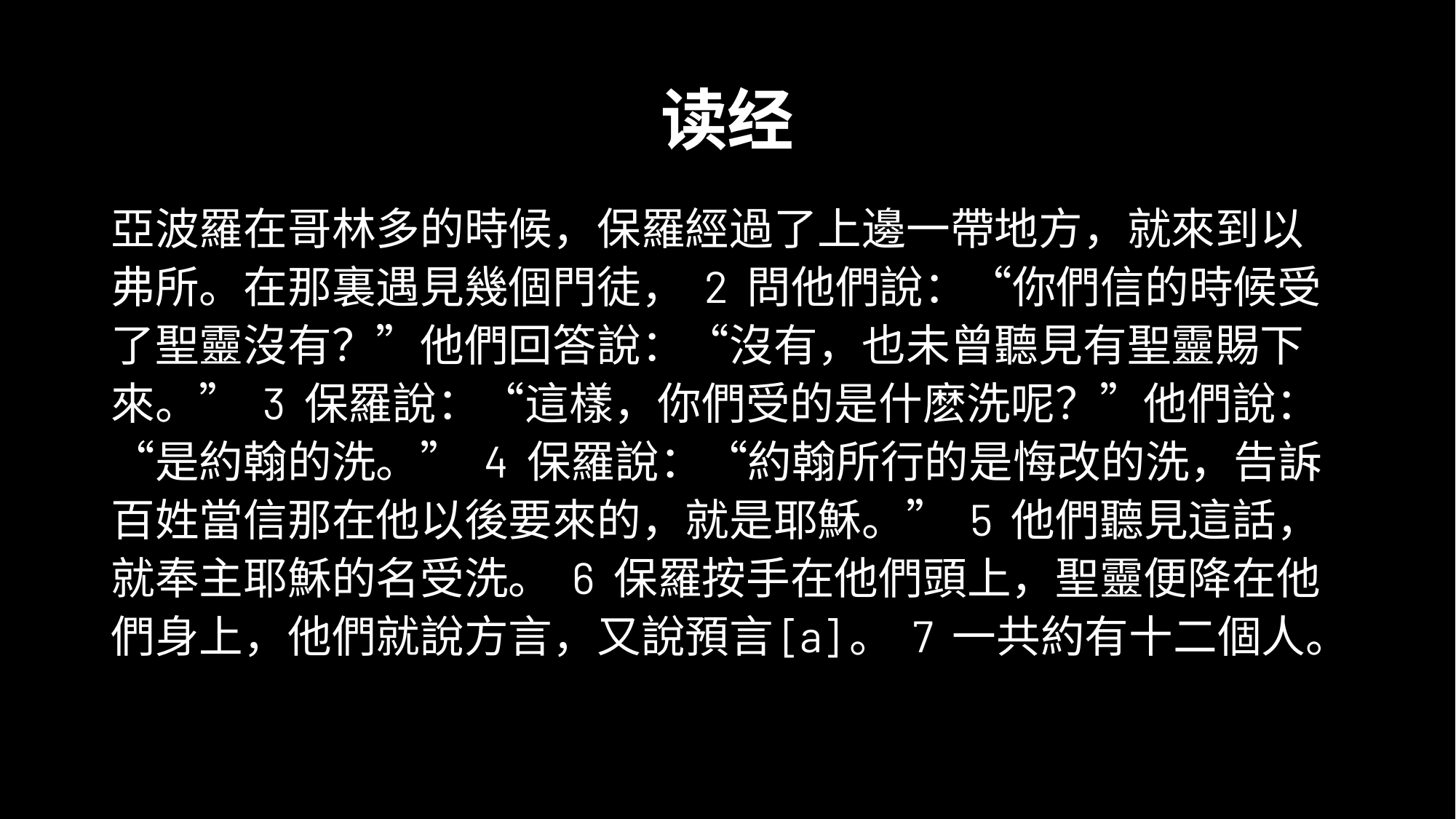

# 读经
亞波羅在哥林多的時候，保羅經過了上邊一帶地方，就來到以弗所。在那裏遇見幾個門徒， 2 問他們說：“你們信的時候受了聖靈沒有？”他們回答說：“沒有，也未曾聽見有聖靈賜下來。” 3 保羅說：“這樣，你們受的是什麽洗呢？”他們說：“是約翰的洗。” 4 保羅說：“約翰所行的是悔改的洗，告訴百姓當信那在他以後要來的，就是耶穌。” 5 他們聽見這話，就奉主耶穌的名受洗。 6 保羅按手在他們頭上，聖靈便降在他們身上，他們就說方言，又說預言[a]。 7 一共約有十二個人。